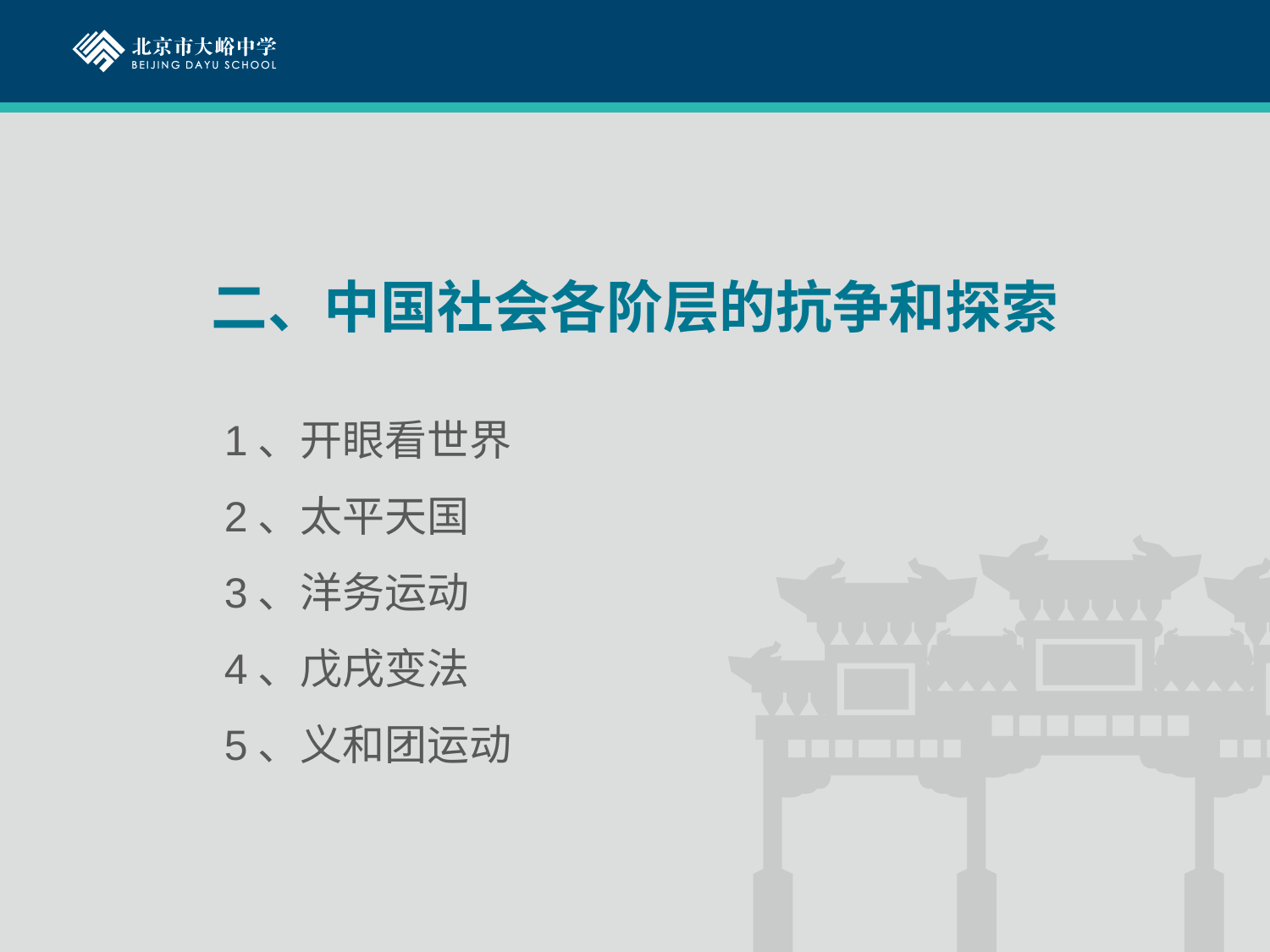

# 二、中国社会各阶层的抗争和探索
1、开眼看世界
2、太平天国
3、洋务运动
4、戊戌变法
5、义和团运动